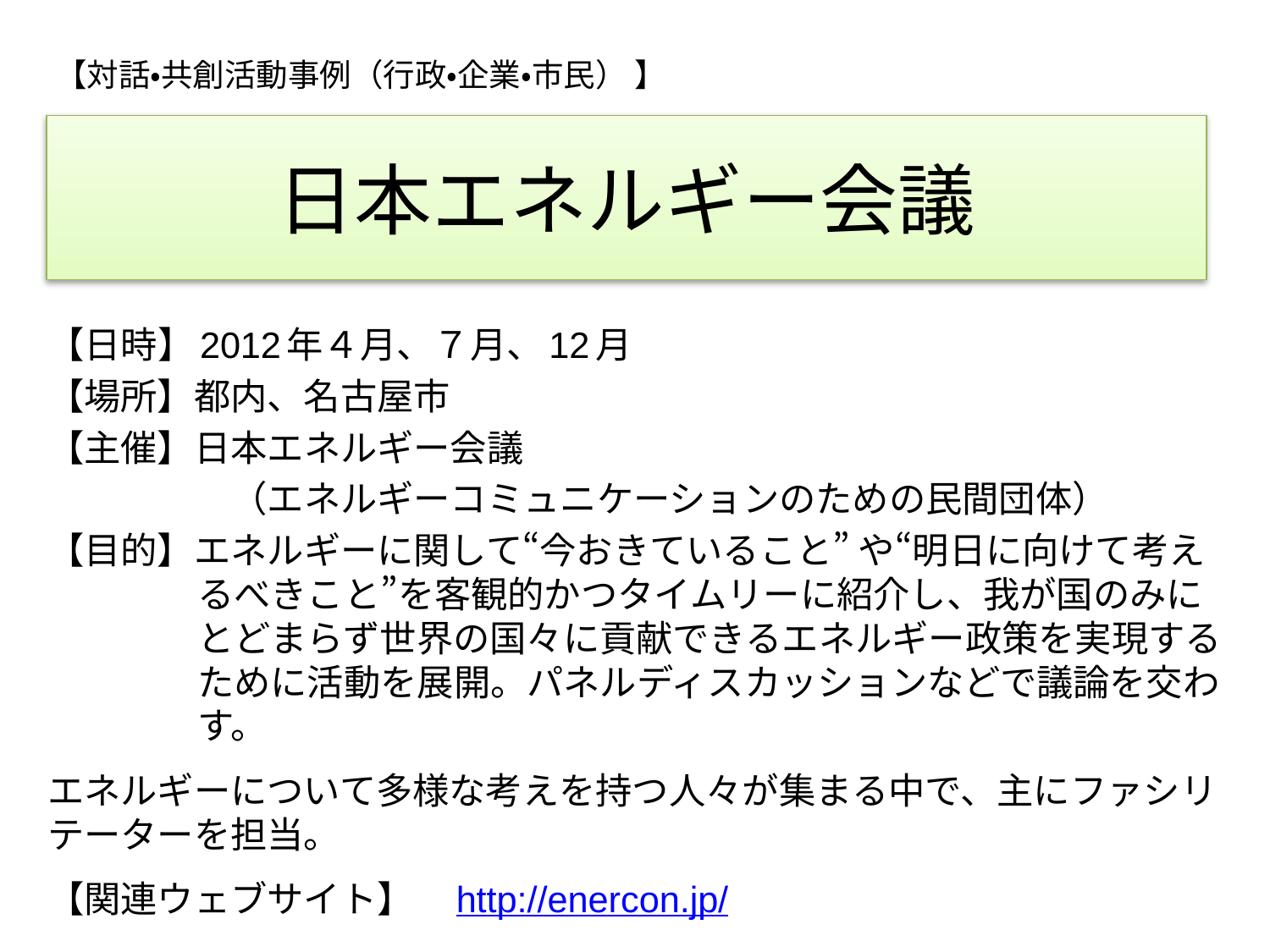

【対話・共創活動事例（行政・企業・市民） 】
# 日本エネルギー会議
【日時】2012年４月、７月、12月
【場所】都内、名古屋市
【主催】日本エネルギー会議
　　　　　（エネルギーコミュニケーションのための民間団体）
【目的】エネルギーに関して“今おきていること” や“明日に向けて考えるべきこと”を客観的かつタイムリーに紹介し、我が国のみにとどまらず世界の国々に貢献できるエネルギー政策を実現するために活動を展開。パネルディスカッションなどで議論を交わす。
エネルギーについて多様な考えを持つ人々が集まる中で、主にファシリテーターを担当。
【関連ウェブサイト】　http://enercon.jp/